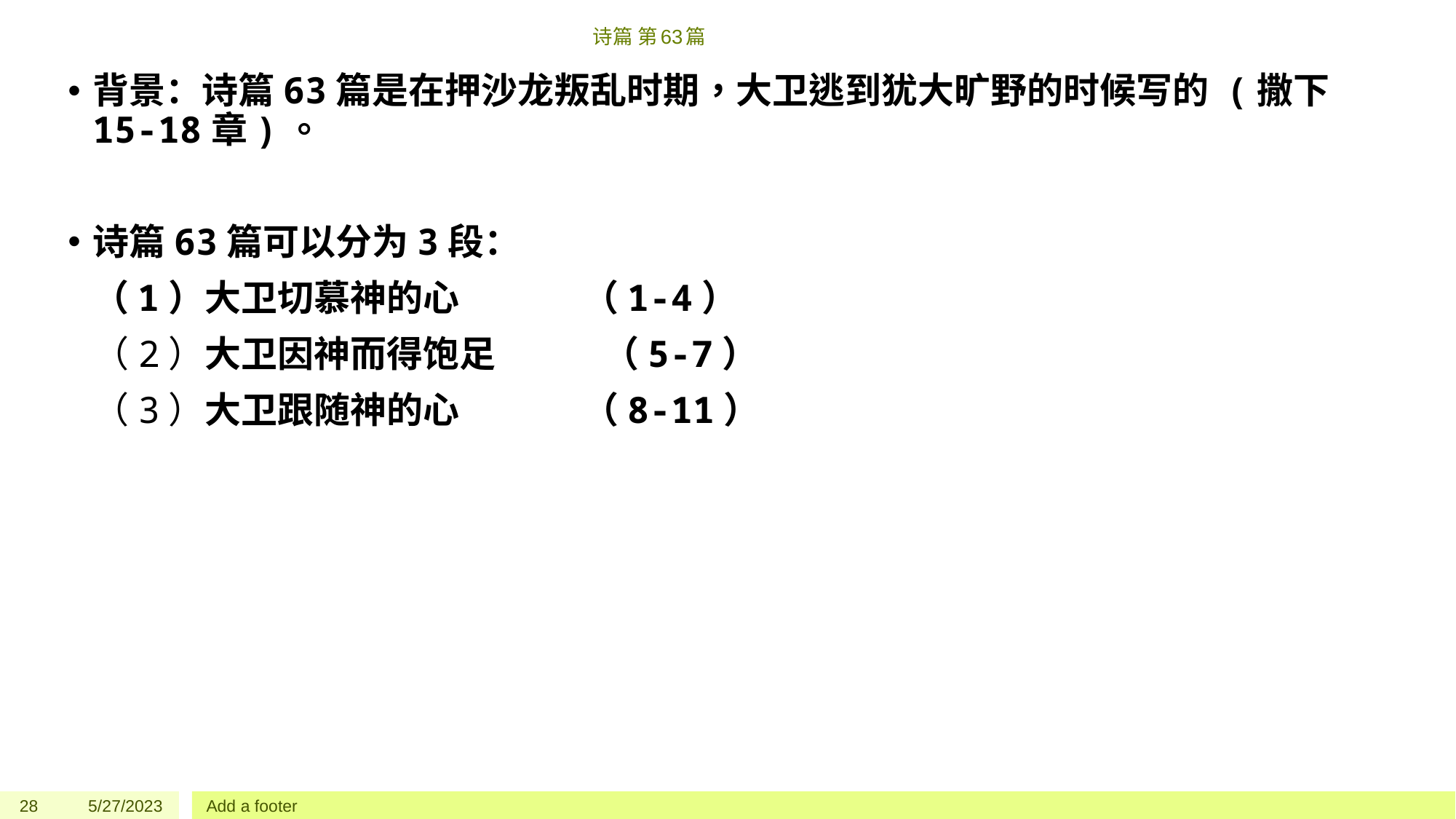

# 诗篇 第63篇
背景：诗篇63篇是在押沙龙叛乱时期，大卫逃到犹大旷野的时候写的 (撒下15-18章)。

诗篇63篇可以分为3段：
  （1）大卫切慕神的心               （1-4）
  （2）大卫因神而得饱足             （5-7）
  （3）大卫跟随神的心               （8-11）
28
5/27/2023
Add a footer